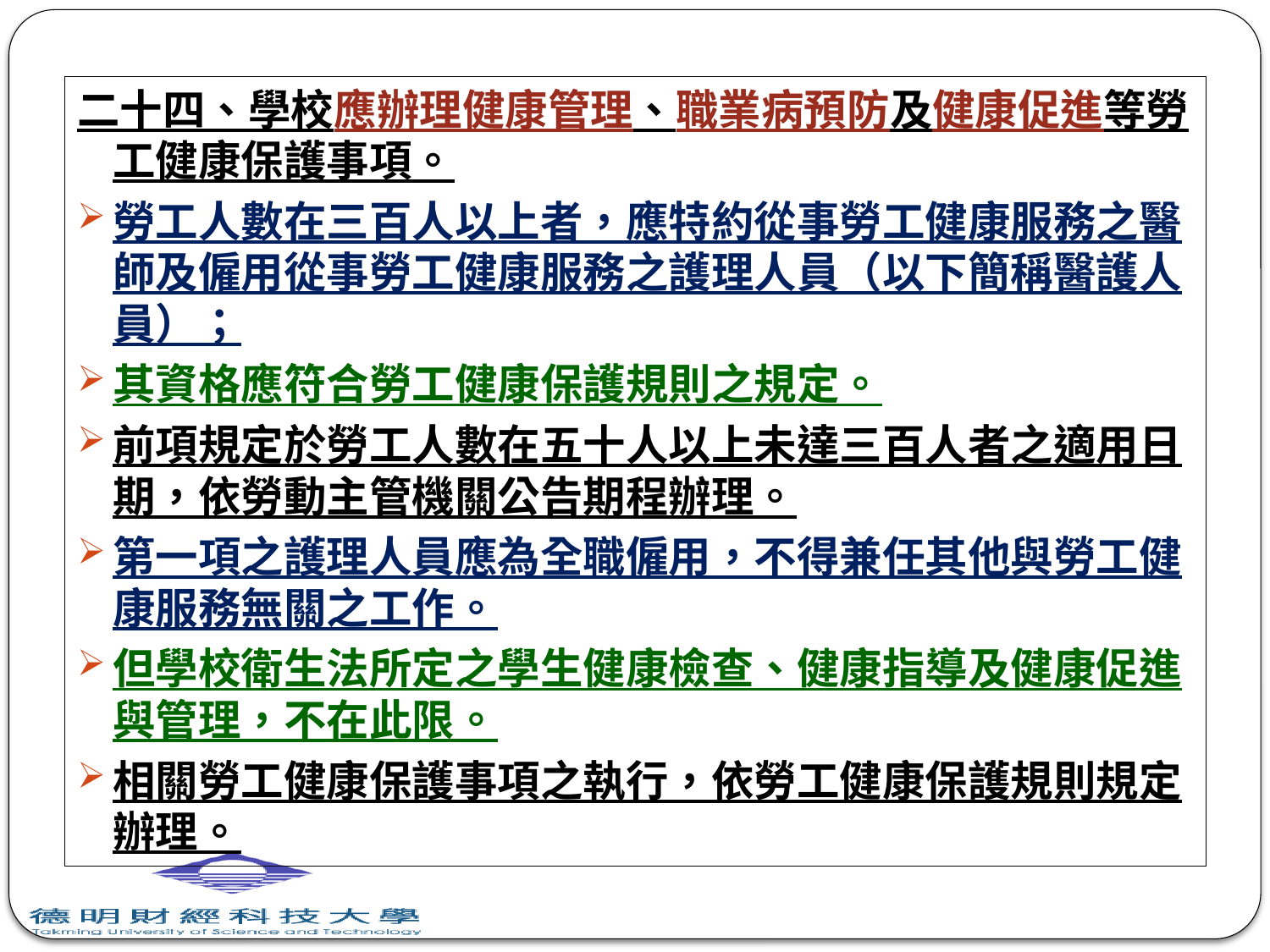

二十四、學校應辦理健康管理、職業病預防及健康促進等勞工健康保護事項。
勞工人數在三百人以上者，應特約從事勞工健康服務之醫師及僱用從事勞工健康服務之護理人員（以下簡稱醫護人員）；
其資格應符合勞工健康保護規則之規定。
前項規定於勞工人數在五十人以上未達三百人者之適用日期，依勞動主管機關公告期程辦理。
第一項之護理人員應為全職僱用，不得兼任其他與勞工健康服務無關之工作。
但學校衛生法所定之學生健康檢查、健康指導及健康促進與管理，不在此限。
相關勞工健康保護事項之執行，依勞工健康保護規則規定辦理。